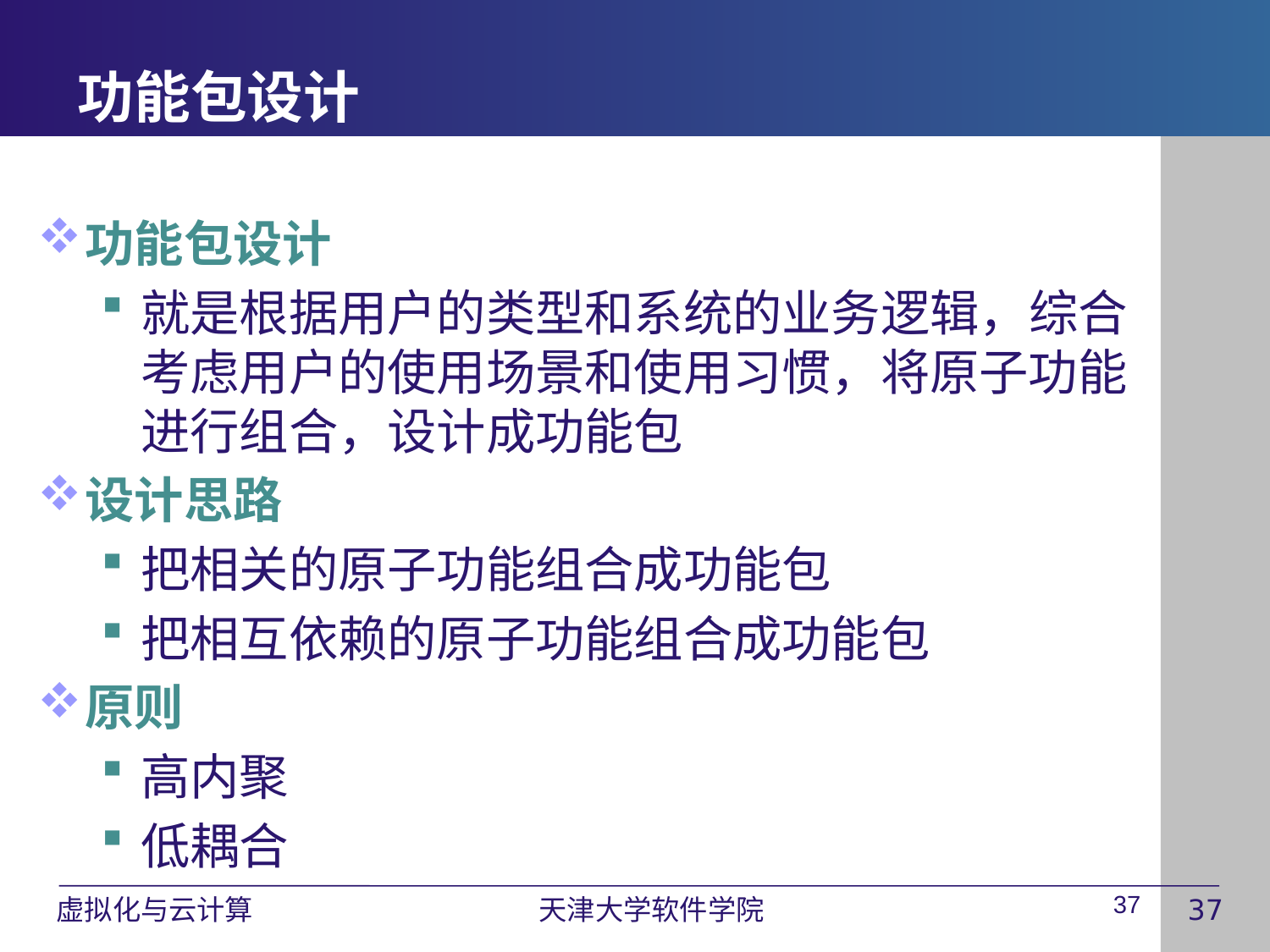

# 功能包设计
功能包设计
就是根据用户的类型和系统的业务逻辑，综合考虑用户的使用场景和使用习惯，将原子功能进行组合，设计成功能包
设计思路
把相关的原子功能组合成功能包
把相互依赖的原子功能组合成功能包
原则
高内聚
低耦合
37